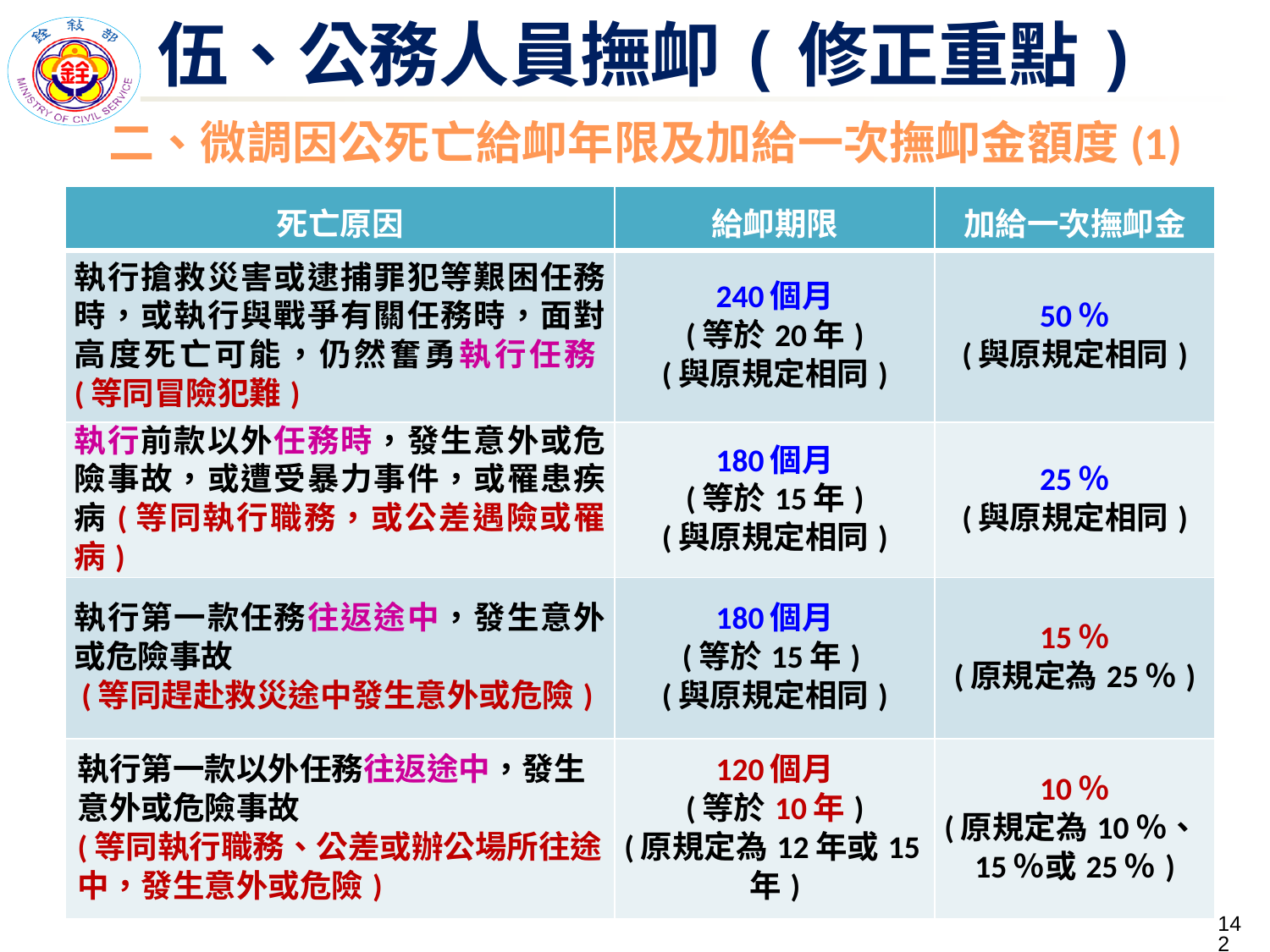

伍、公務人員撫卹(修正重點)
 二、微調因公死亡給卹年限及加給一次撫卹金額度(1)
| 死亡原因 | 給卹期限 | 加給一次撫卹金 |
| --- | --- | --- |
| 執行搶救災害或逮捕罪犯等艱困任務時，或執行與戰爭有關任務時，面對高度死亡可能，仍然奮勇執行任務(等同冒險犯難) | 240個月 (等於20年) (與原規定相同) | 50％ (與原規定相同) |
| 執行前款以外任務時，發生意外或危險事故，或遭受暴力事件，或罹患疾病(等同執行職務，或公差遇險或罹病) | 180個月 (等於15年) (與原規定相同) | 25％ (與原規定相同) |
| 執行第一款任務往返途中，發生意外或危險事故 (等同趕赴救災途中發生意外或危險) | 180個月 (等於15年) (與原規定相同) | 15％ (原規定為25％) |
| 執行第一款以外任務往返途中，發生意外或危險事故 (等同執行職務、公差或辦公場所往途中，發生意外或危險) | 120個月 (等於10年) (原規定為12年或15年) | 10％ (原規定為10％、15％或25％) |
142